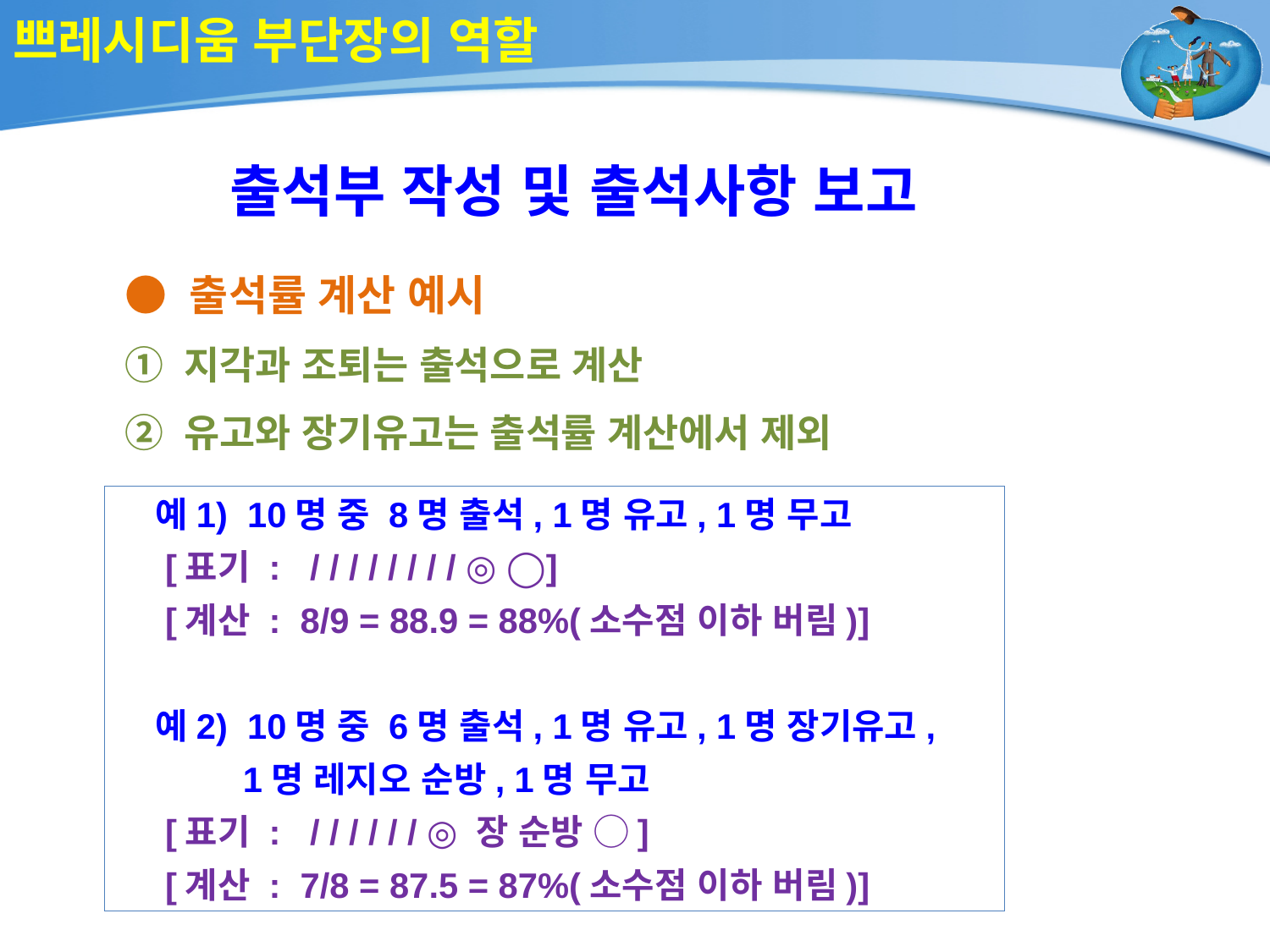

# 쁘레시디움 부단장의 역할
출석부 작성 및 출석사항 보고
● 출석률 계산 예시
① 지각과 조퇴는 출석으로 계산
② 유고와 장기유고는 출석률 계산에서 제외
예1)  10명 중 8명 출석, 1명 유고, 1명 무고
 [표기 :   / / / / / / / / ◎ ◯]
 [계산 :  8/9 = 88.9 = 88%(소수점 이하 버림)]

예2)  10명 중 6명 출석, 1명 유고, 1명 장기유고,
         1명 레지오 순방, 1명 무고
 [표기 :   / / / / / / ◎ 장 순방 ◯]
 [계산 :  7/8 = 87.5 = 87%(소수점 이하 버림)]